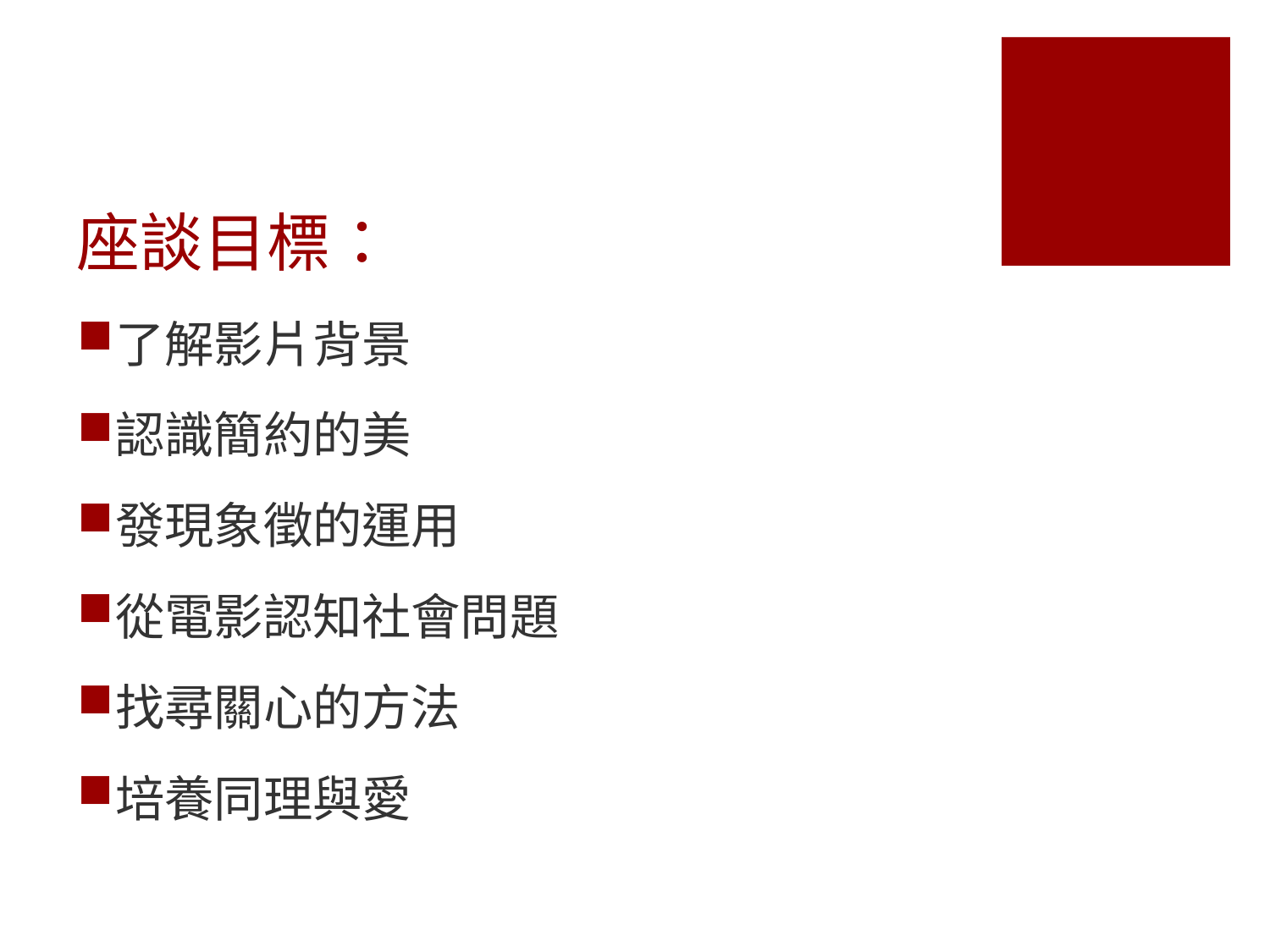

# 座談目標：
了解影片背景
認識簡約的美
發現象徵的運用
從電影認知社會問題
找尋關心的方法
培養同理與愛